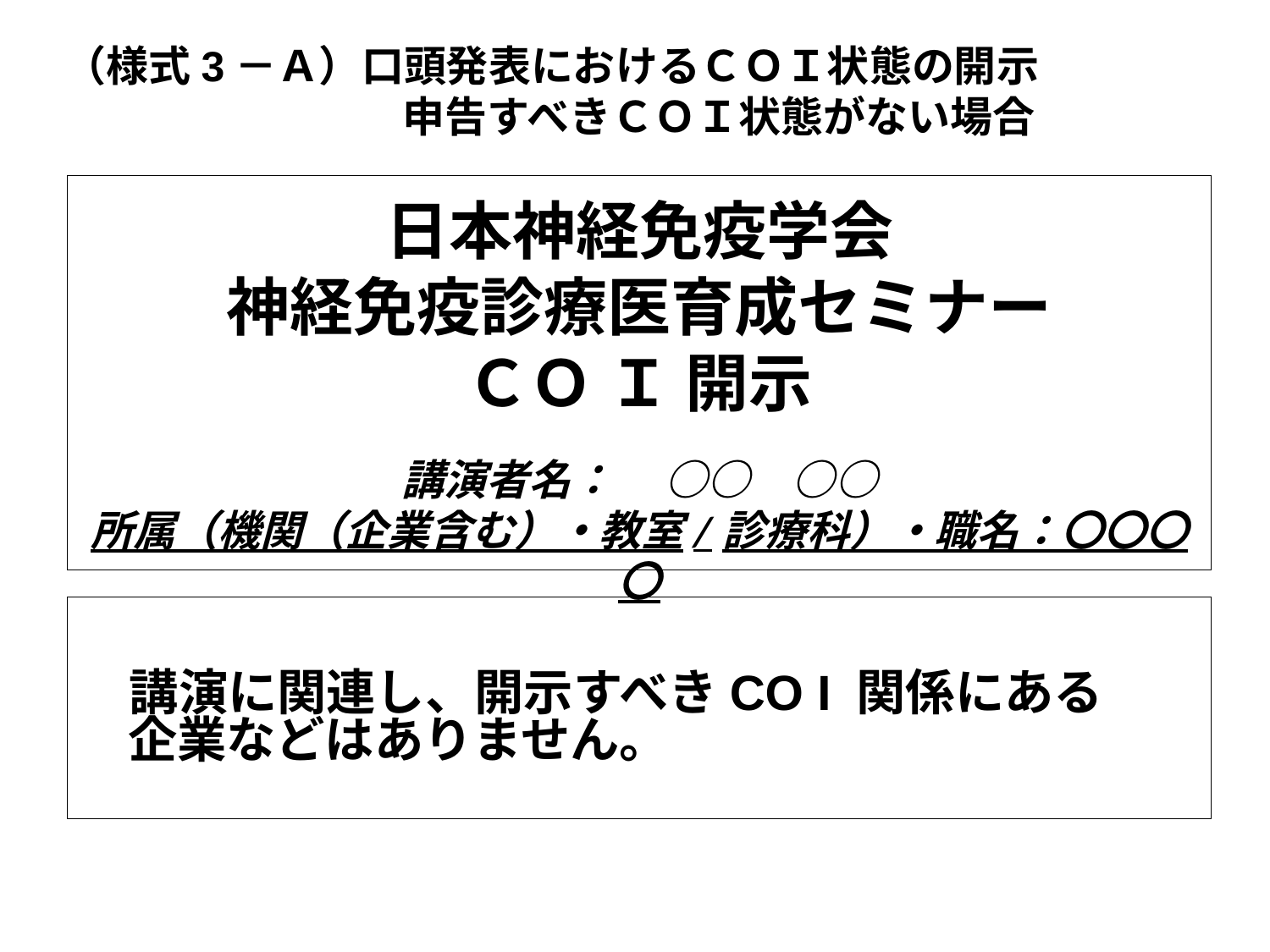

（様式3－Ａ）口頭発表におけるＣＯＩ状態の開示
　　　　　　　　申告すべきＣＯＩ状態がない場合
# 日本神経免疫学会 神経免疫診療医育成セミナー ＣＯ Ｉ 開示 　 講演者名： 　○○　○○ 所属（機関（企業含む）・教室/診療科）・職名：〇〇〇〇

　講演に関連し、開示すべきCO I 関係にある　企業などはありません。